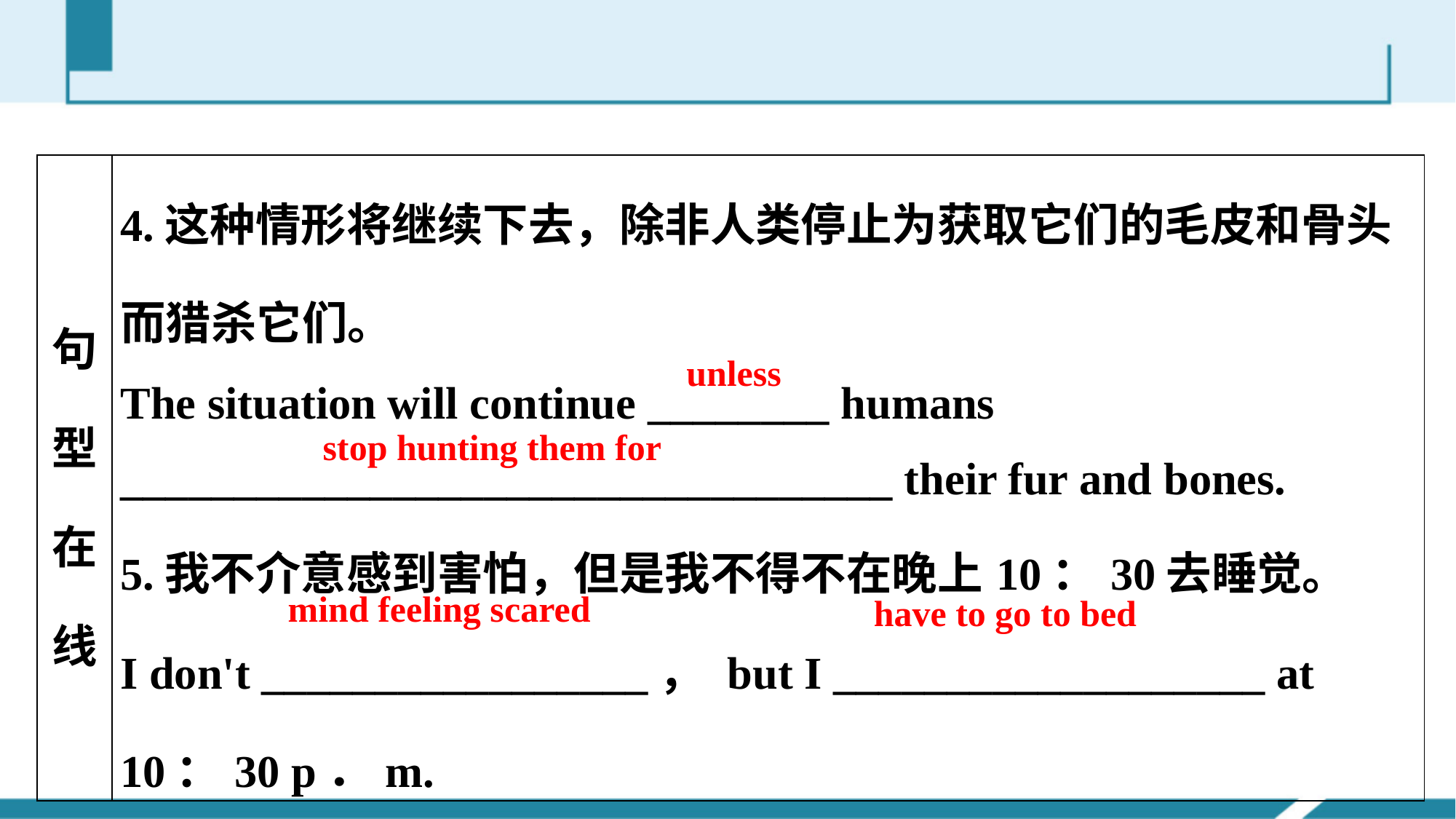

| 句型在线 | 4.这种情形将继续下去，除非人类停止为获取它们的毛皮和骨头而猎杀它们。 The situation will continue \_\_\_\_\_\_\_\_ humans \_\_\_\_\_\_\_\_\_\_\_\_\_\_\_\_\_\_\_\_\_\_\_\_\_\_\_\_\_\_\_\_\_\_ their fur and bones. 5.我不介意感到害怕，但是我不得不在晚上10：30去睡觉。 I don't \_\_\_\_\_\_\_\_\_\_\_\_\_\_\_\_\_， but I \_\_\_\_\_\_\_\_\_\_\_\_\_\_\_\_\_\_\_ at 10：30 p．m. |
| --- | --- |
unless
stop hunting them for
mind feeling scared
have to go to bed